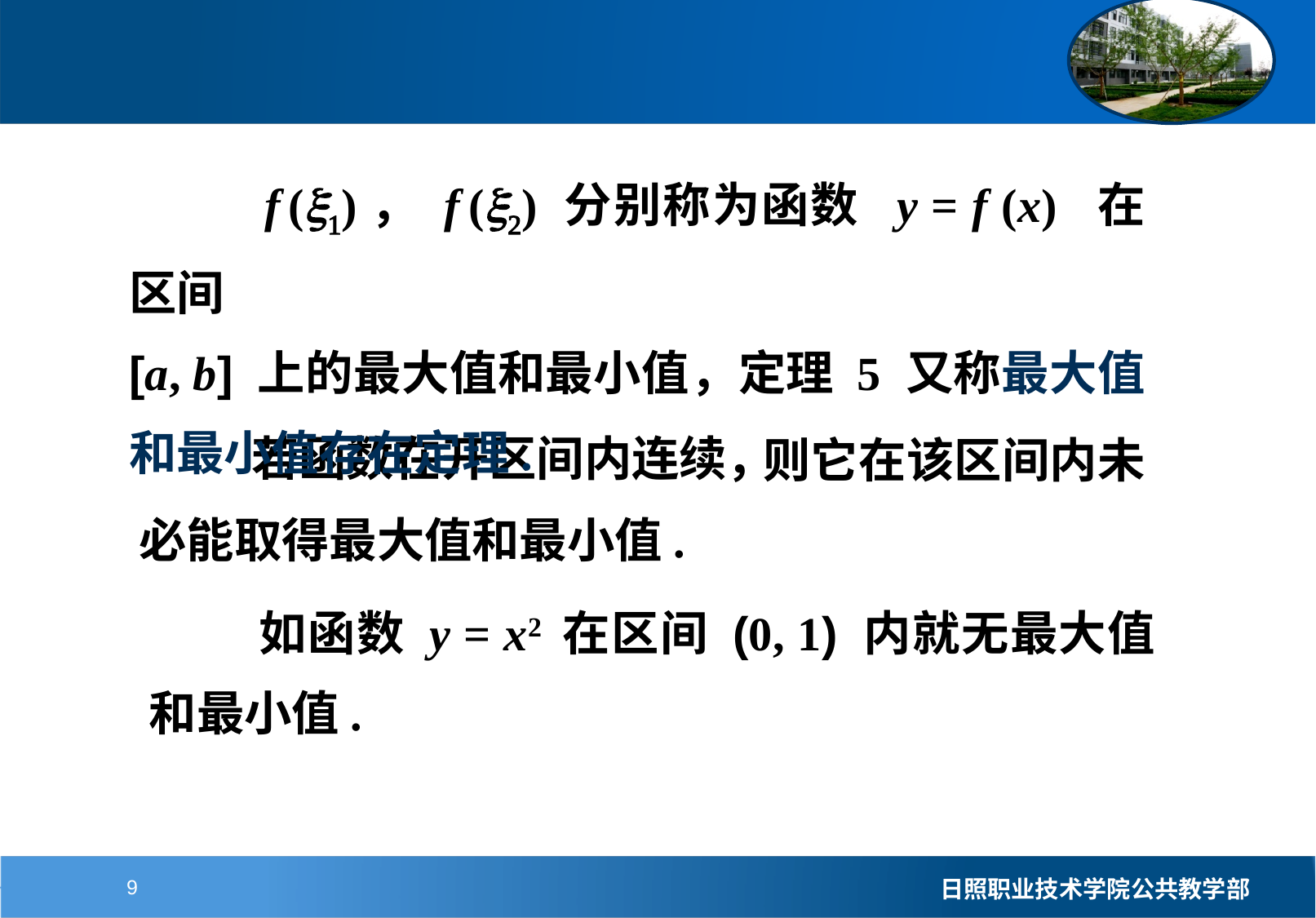

f (ξ1)， f (ξ2) 分别称为函数  y = f (x)  在区间
[a, b] 上的最大值和最小值，定理 5 又称最大值和最小值存在定理 .
                                                       则它在该区间内未必能取得最大值和最小值.
若函数在开区间内连续，
        如函数 y = x2 在区间 (0, 1) 内就无最大值和最小值 .